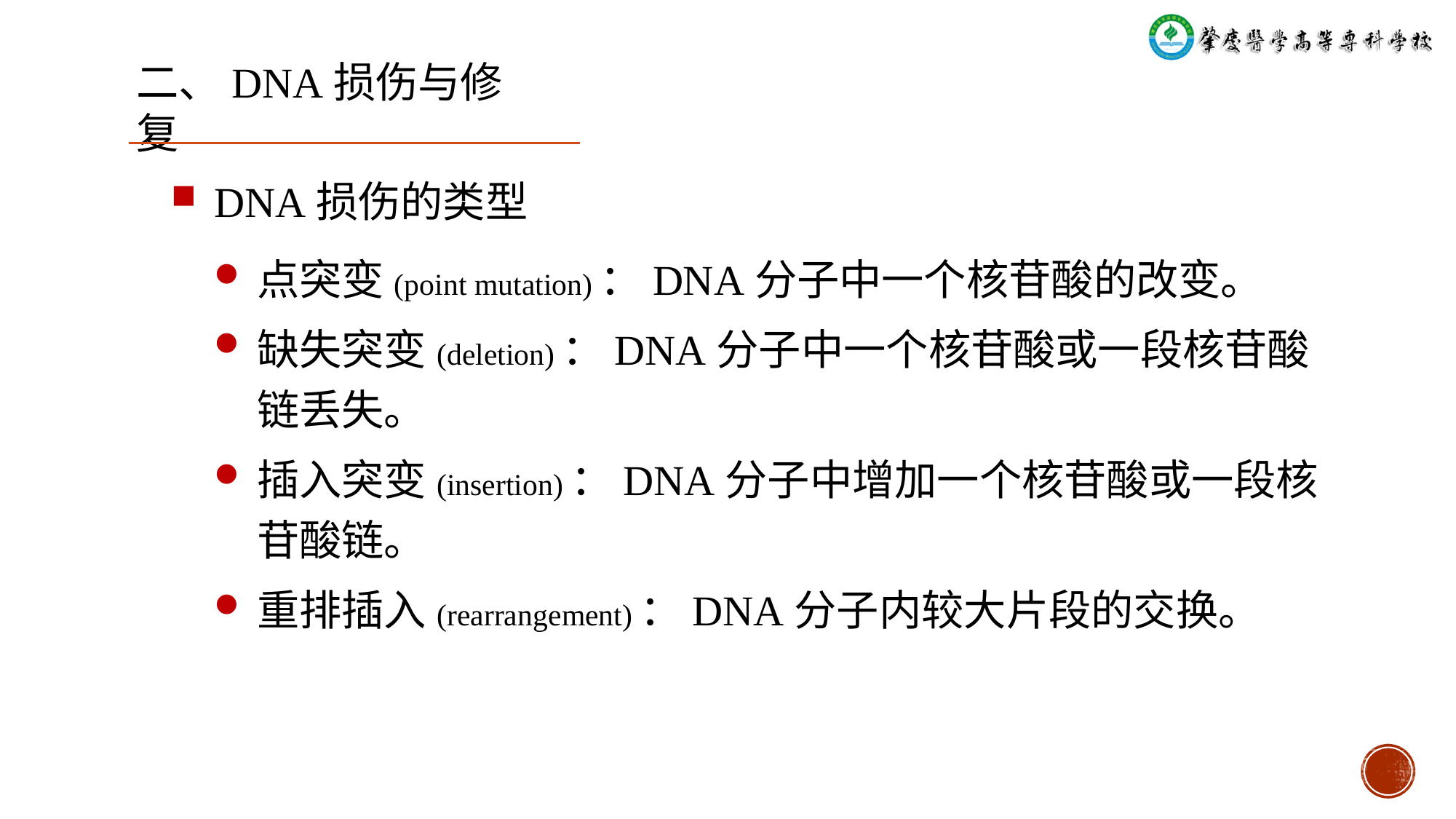

二、DNA损伤与修复
DNA损伤的类型
点突变(point mutation)：DNA分子中一个核苷酸的改变。
缺失突变(deletion)：DNA分子中一个核苷酸或一段核苷酸链丢失。
插入突变(insertion)：DNA分子中增加一个核苷酸或一段核苷酸链。
重排插入(rearrangement)：DNA分子内较大片段的交换。